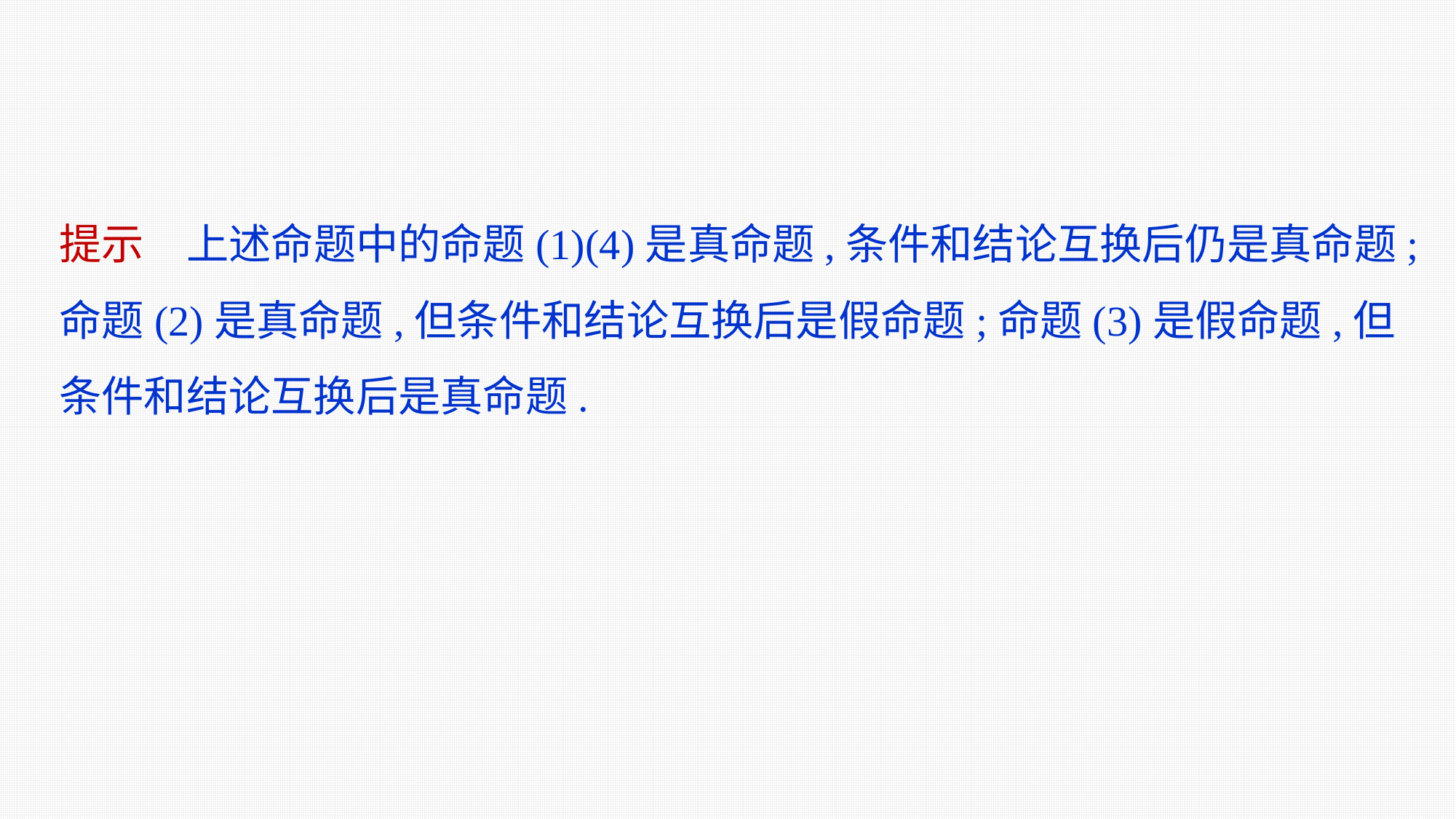

提示　上述命题中的命题(1)(4)是真命题,条件和结论互换后仍是真命题;命题(2)是真命题,但条件和结论互换后是假命题;命题(3)是假命题,但条件和结论互换后是真命题.